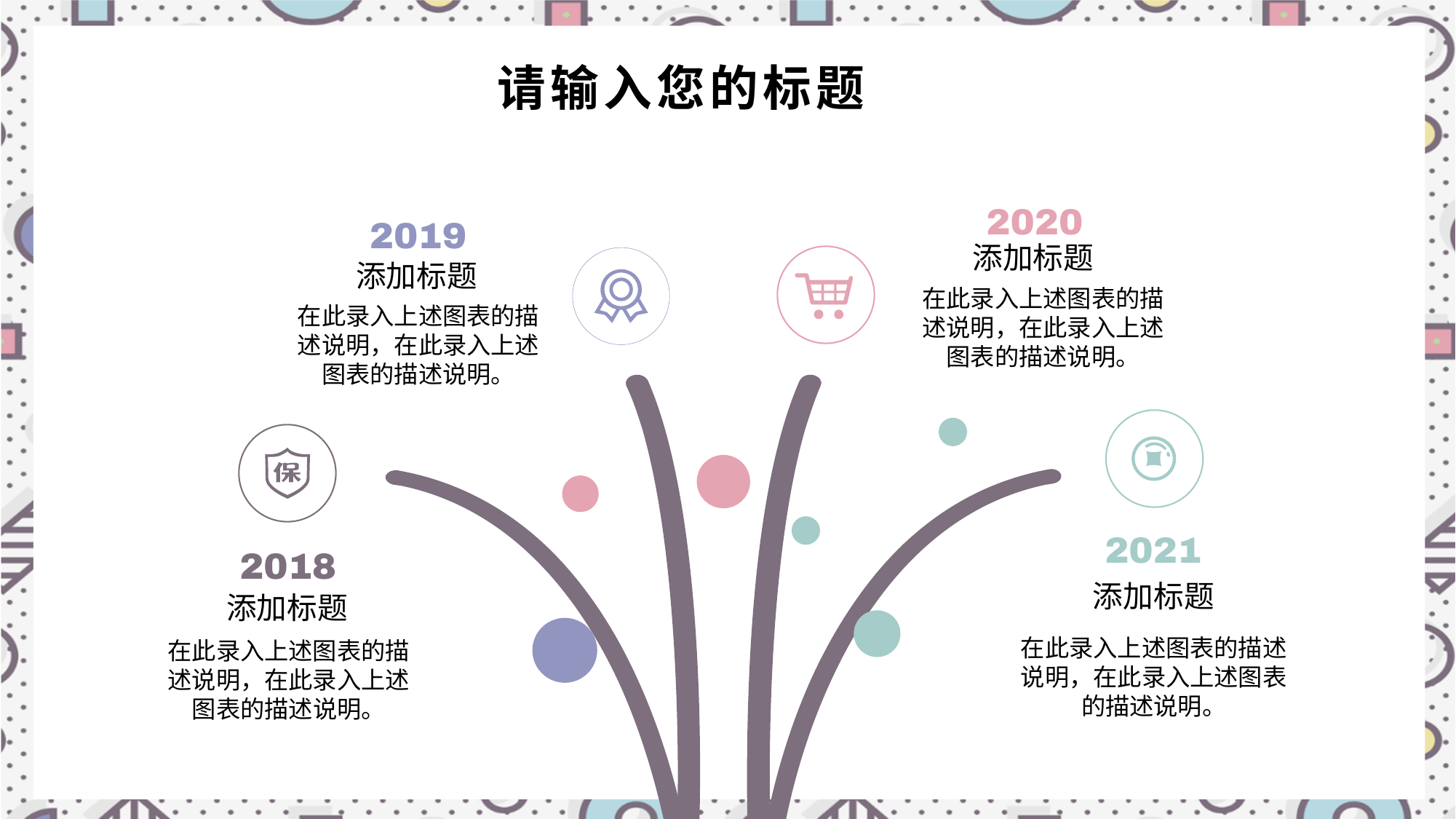

2020
添加标题
在此录入上述图表的描述说明，在此录入上述图表的描述说明。
2019
添加标题
在此录入上述图表的描述说明，在此录入上述图表的描述说明。

2021
添加标题
在此录入上述图表的描述说明，在此录入上述图表的描述说明。
2018
添加标题
在此录入上述图表的描述说明，在此录入上述图表的描述说明。